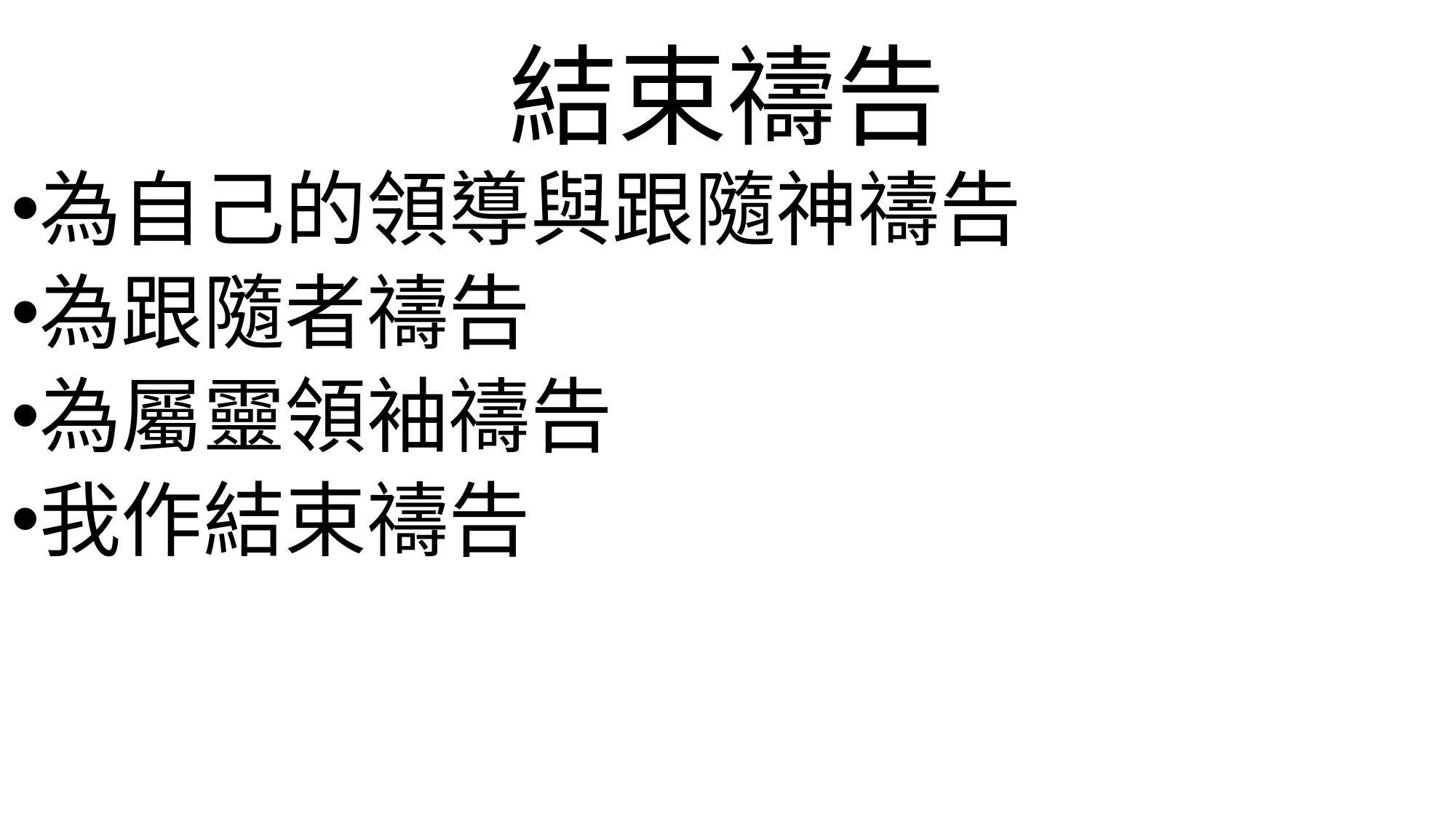

# 結束禱告
為自己的領導與跟隨神禱告
為跟隨者禱告
為屬靈領袖禱告
我作結束禱告